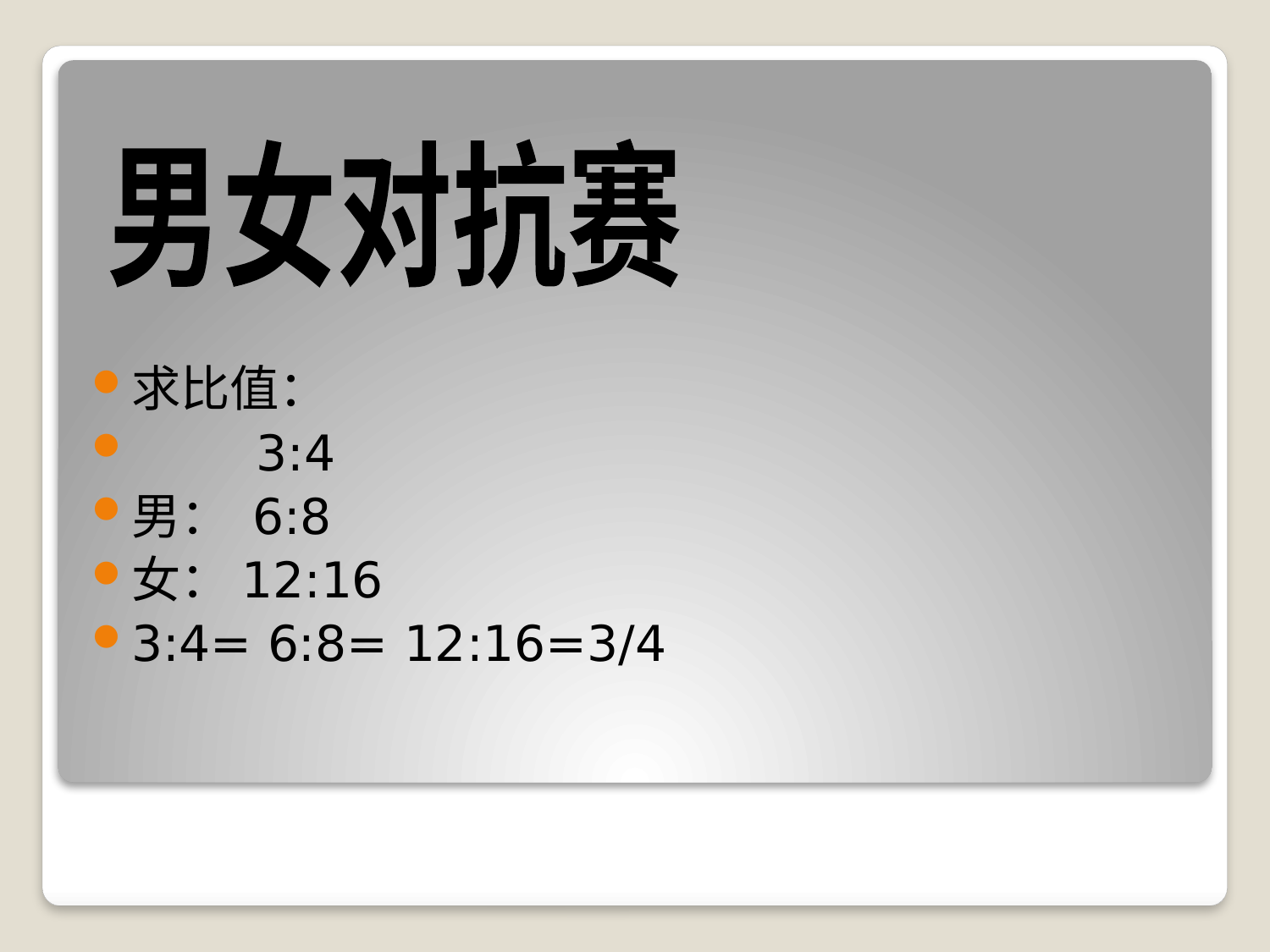

男女对抗赛
求比值：
        3:4
男： 6:8
女：12:16
3:4= 6:8= 12:16=3/4